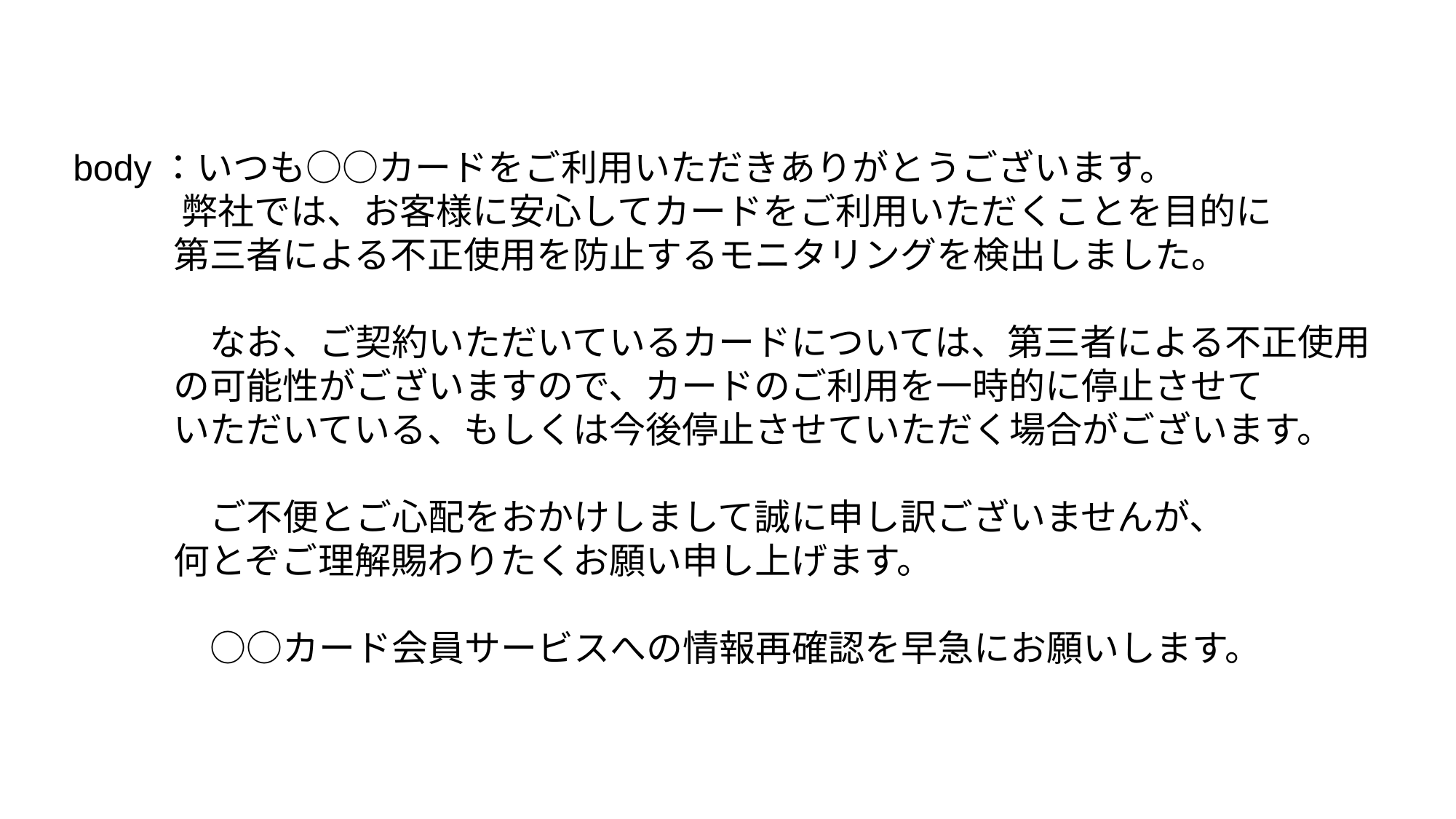

body：いつも○○カードをご利用いただきありがとうございます。
　　　　 弊社では、お客様に安心してカードをご利用いただくことを目的に
　　　　第三者による不正使用を防止するモニタリングを検出しました。

　　　　　なお、ご契約いただいているカードについては、第三者による不正使用
　　　　の可能性がございますので、カードのご利用を一時的に停止させて
　　　　いただいている、もしくは今後停止させていただく場合がございます。

　　　　　ご不便とご心配をおかけしまして誠に申し訳ございませんが、
　　　　何とぞご理解賜わりたくお願い申し上げます。

　　　　　○○カード会員サービスへの情報再確認を早急にお願いします。